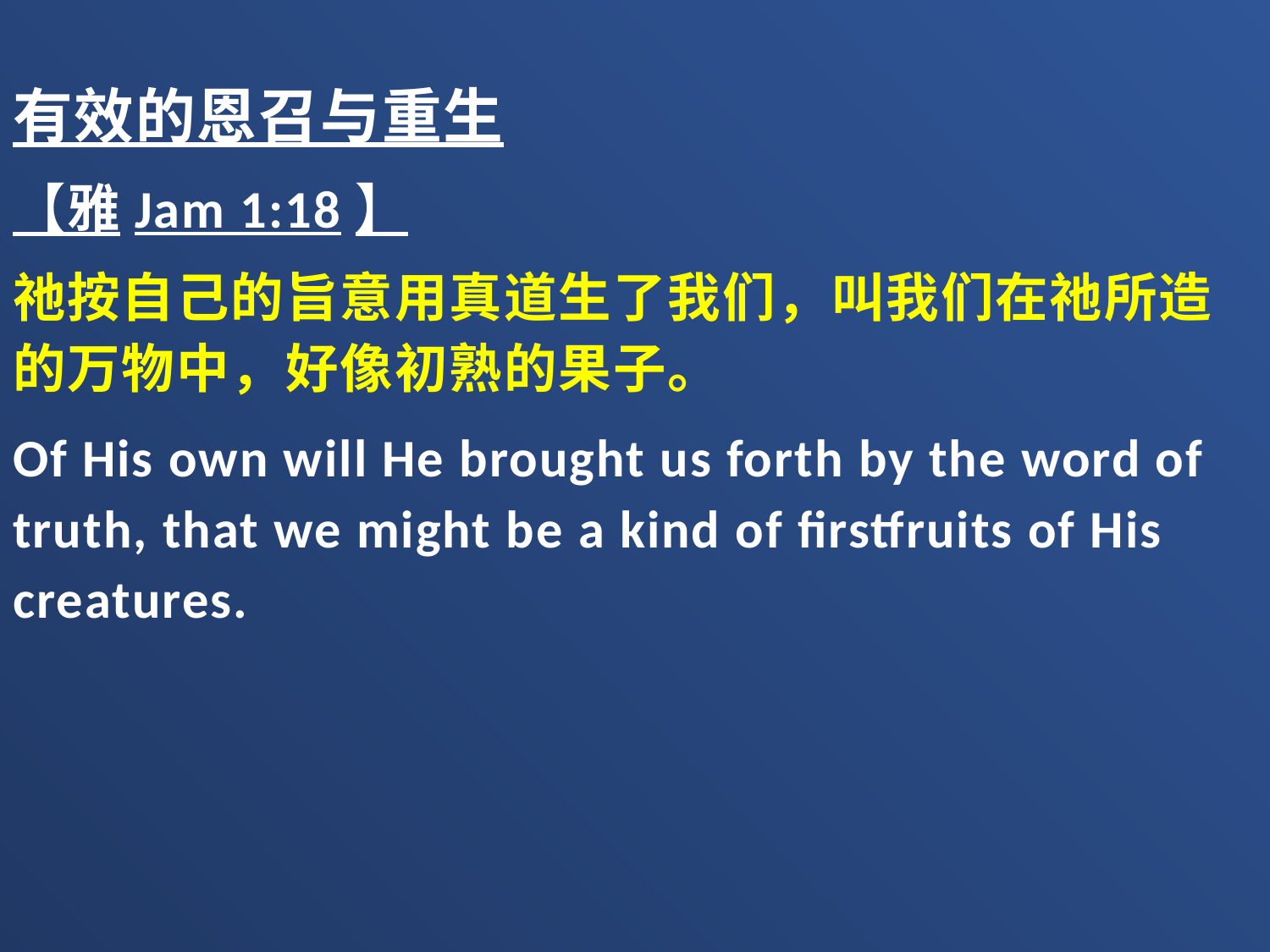

有效的恩召与重生
【雅Jam 1:18】
祂按自己的旨意用真道生了我们，叫我们在祂所造的万物中，好像初熟的果子。
Of His own will He brought us forth by the word of truth, that we might be a kind of firstfruits of His creatures.